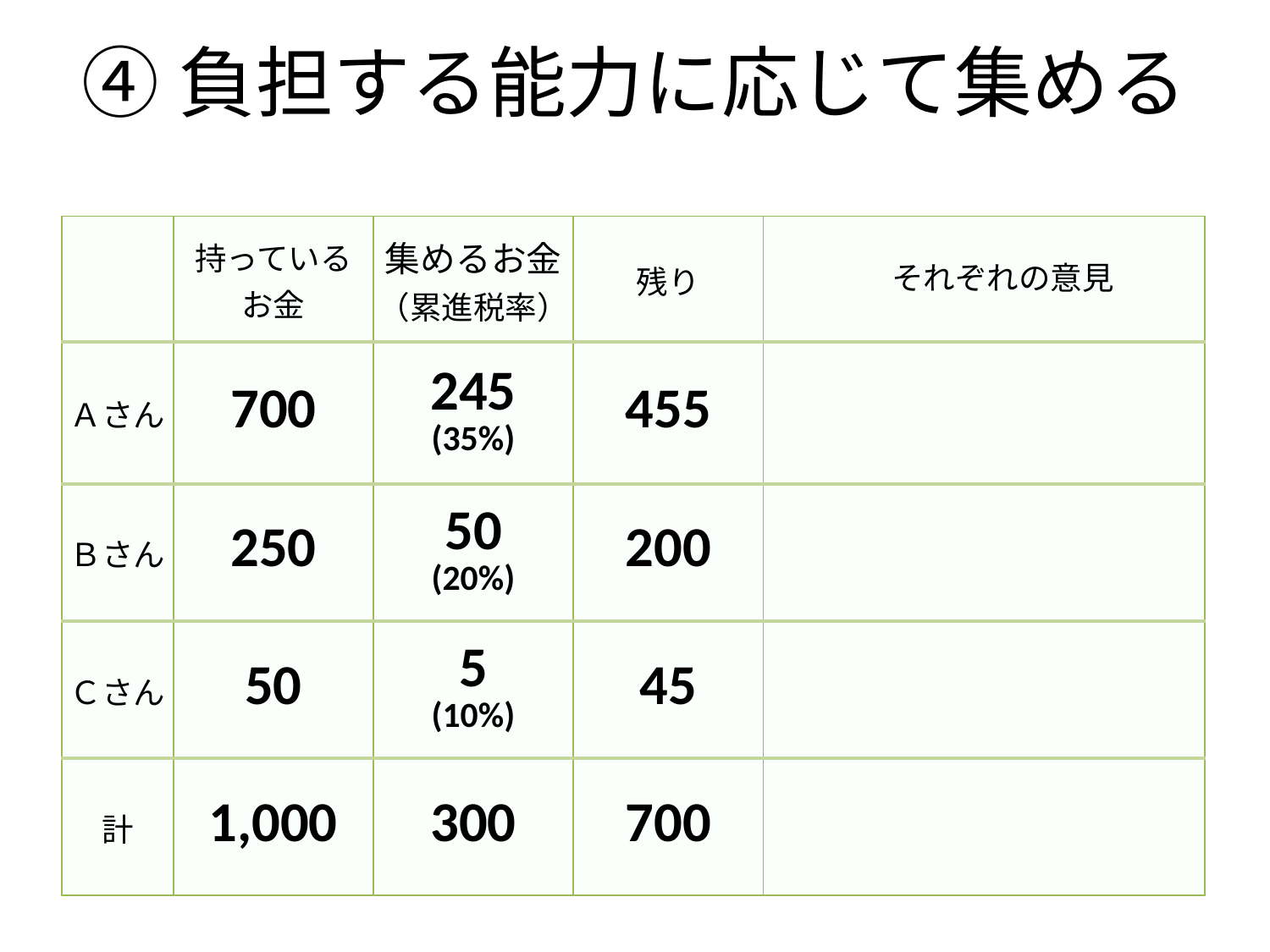

④負担する能力に応じて集める
|  | 持っている お金 | 集めるお金（累進税率） | 残り | それぞれの意見 |
| --- | --- | --- | --- | --- |
| Ａさん | 700 | 245 (35%) | 455 |  |
| Ｂさん | 250 | 50 (20%) | 200 |  |
| Ｃさん | 50 | 5 (10%) | 45 |  |
| 計 | 1,000 | 300 | 700 |  |